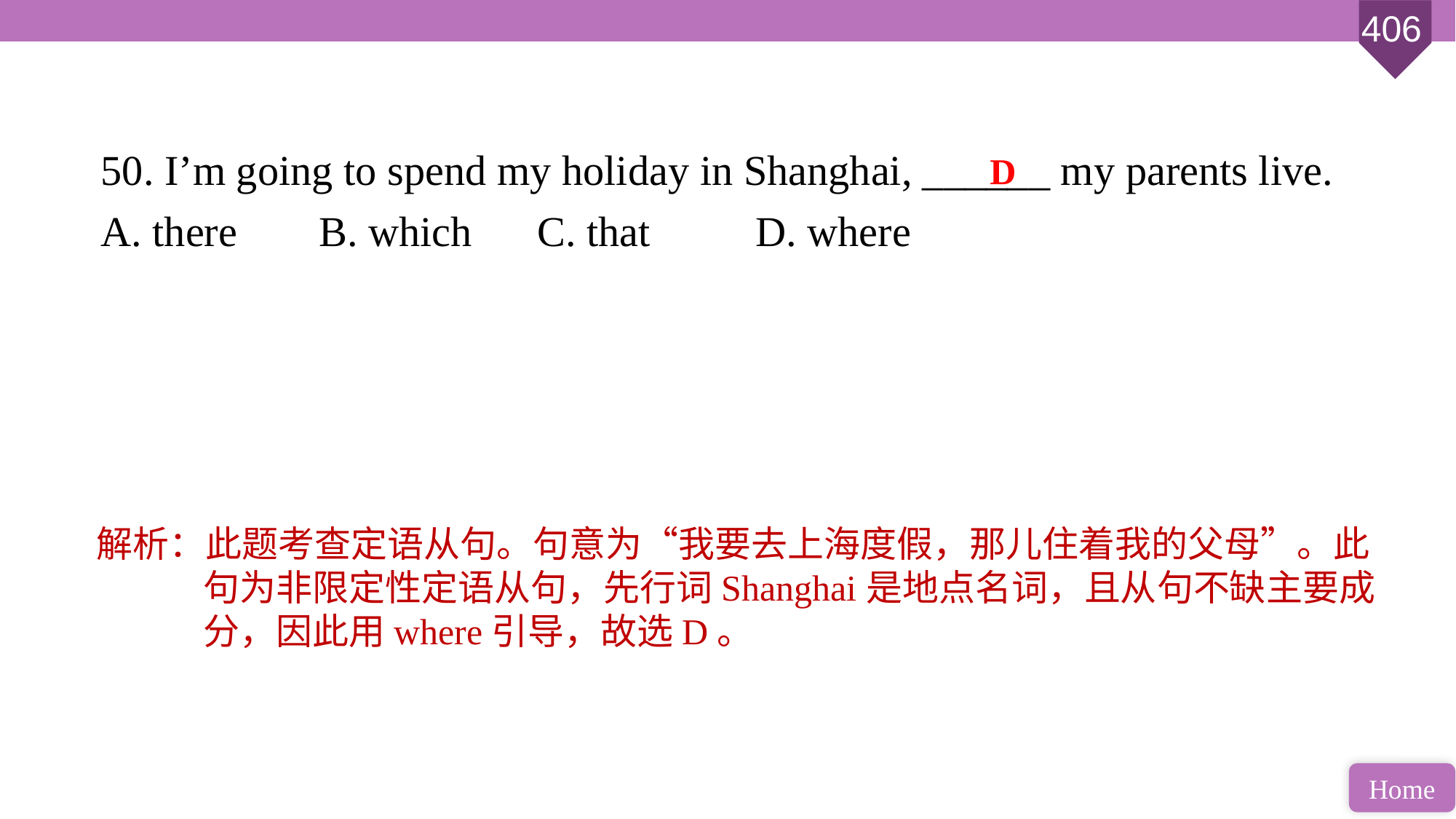

50. I’m going to spend my holiday in Shanghai, ______ my parents live.
A. there 	B. which 	C. that 	D. where
D
解析：此题考查定语从句。句意为“我要去上海度假，那儿住着我的父母”。此句为非限定性定语从句，先行词Shanghai是地点名词，且从句不缺主要成分，因此用where引导，故选D。